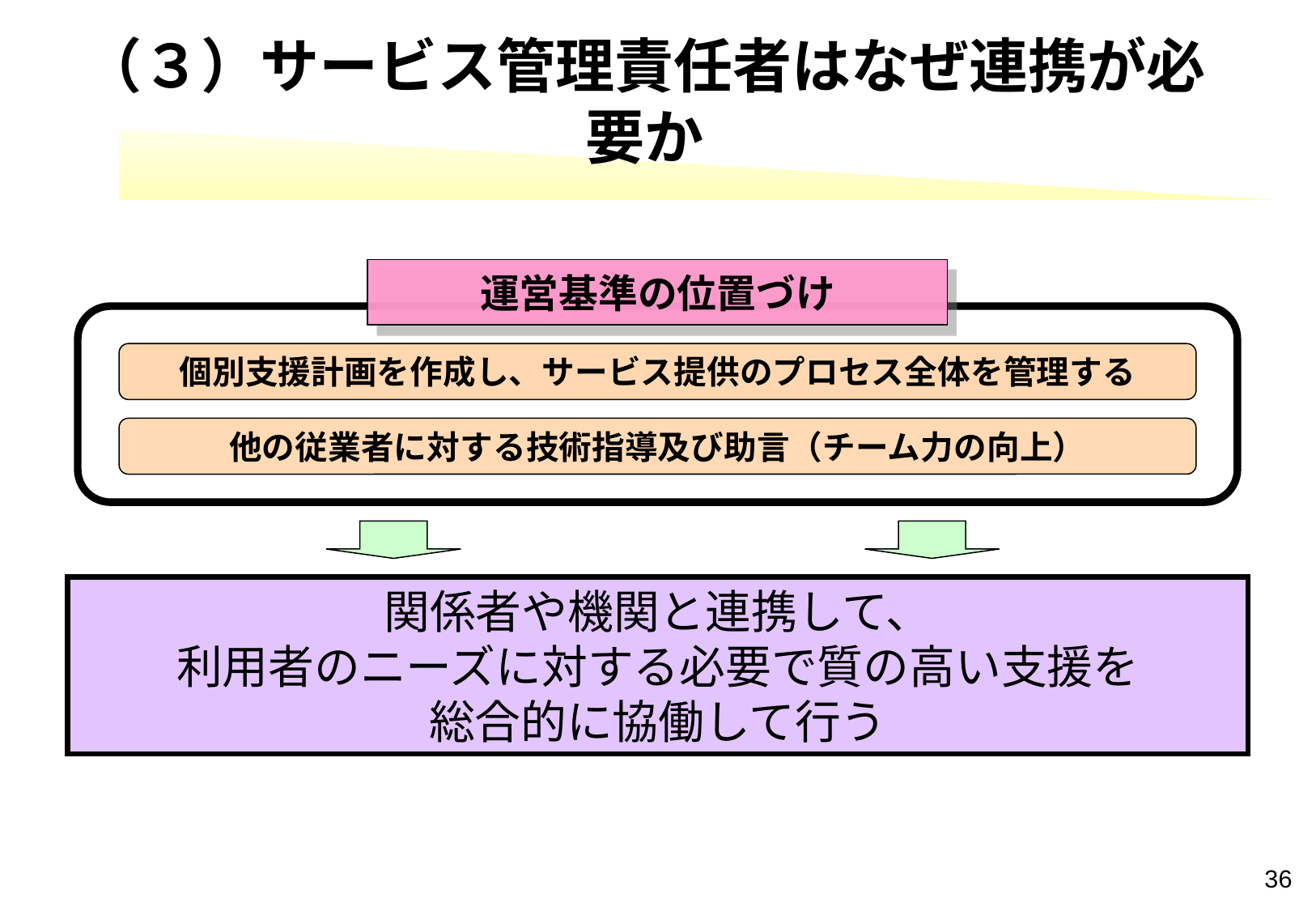

# （３）サービス管理責任者はなぜ連携が必要か

運営基準の位置づけ

個別支援計画を作成し、サービス提供のプロセス全体を管理する
他の従業者に対する技術指導及び助言（チーム力の向上）

関係者や機関と連携して、
利用者のニーズに対する必要で質の高い支援を
総合的に協働して行う
36